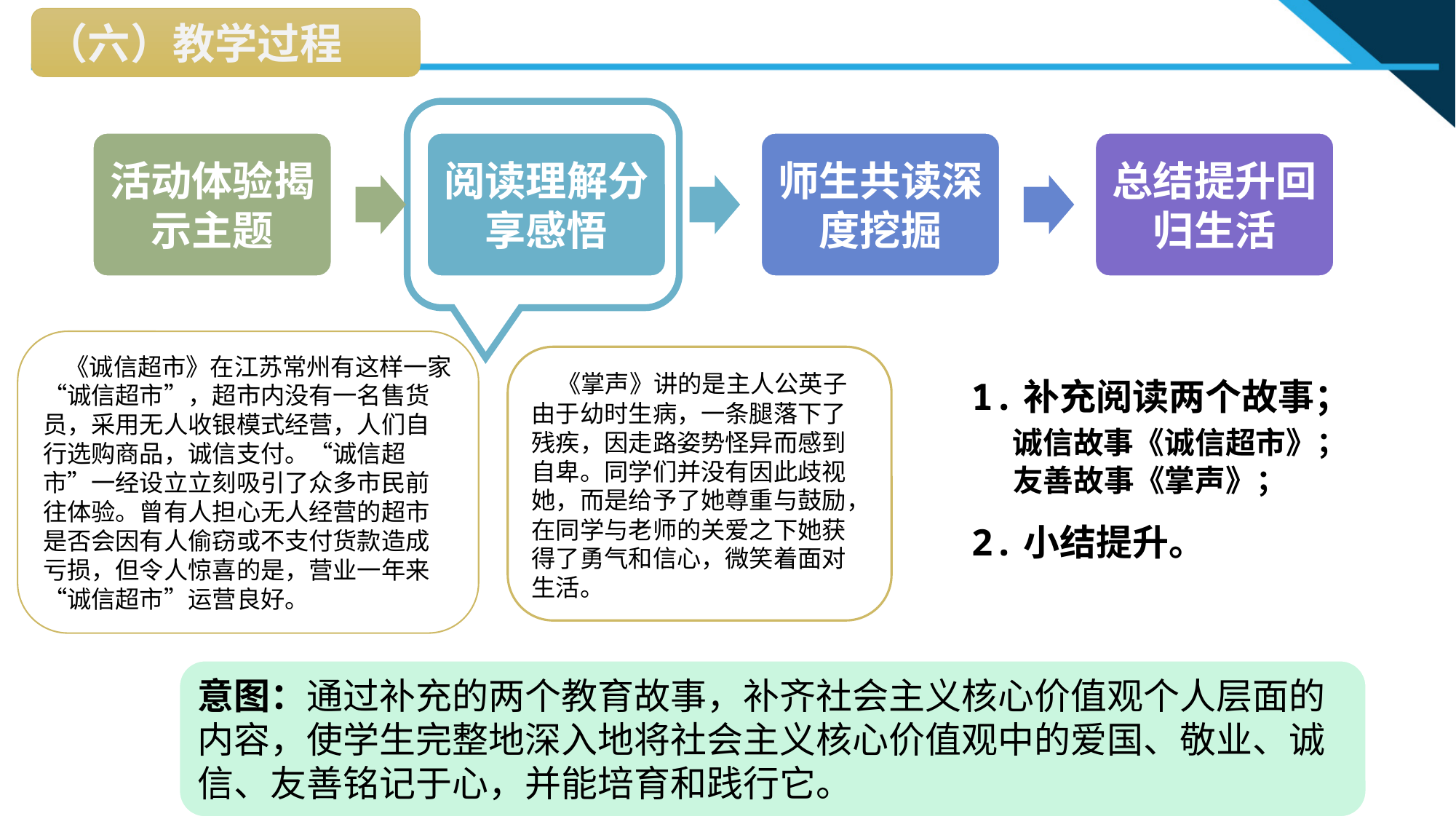

（六）教学过程
活动体验揭示主题

阅读理解分享感悟

师生共读深度挖掘

总结提升回归生活

   《诚信超市》在江苏常州有这样一家“诚信超市”，超市内没有一名售货员，采用无人收银模式经营，人们自行选购商品，诚信支付。“诚信超市”一经设立立刻吸引了众多市民前往体验。曾有人担心无人经营的超市是否会因有人偷窃或不支付货款造成亏损，但令人惊喜的是，营业一年来“诚信超市”运营良好。
   《掌声》讲的是主人公英子由于幼时生病，一条腿落下了残疾，因走路姿势怪异而感到自卑。同学们并没有因此歧视她，而是给予了她尊重与鼓励，在同学与老师的关爱之下她获得了勇气和信心，微笑着面对生活。
1.补充阅读两个故事；
    诚信故事《诚信超市》；
     友善故事《掌声》；
2.小结提升。
意图：通过补充的两个教育故事，补齐社会主义核心价值观个人层面的内容，使学生完整地深入地将社会主义核心价值观中的爱国、敬业、诚信、友善铭记于心，并能培育和践行它。